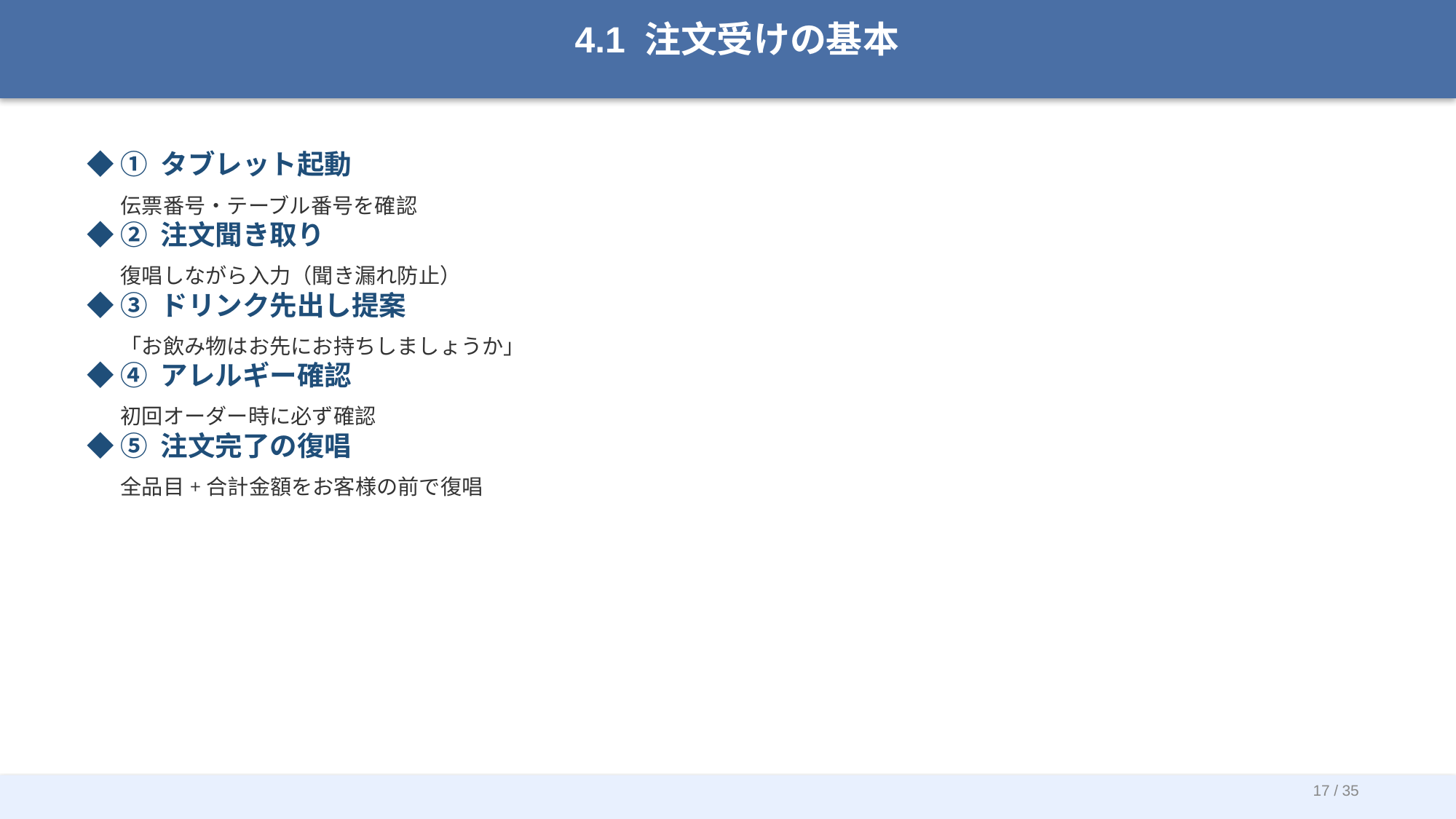

4.1 注文受けの基本
◆ ① タブレット起動
      伝票番号・テーブル番号を確認
◆ ② 注文聞き取り
      復唱しながら入力（聞き漏れ防止）
◆ ③ ドリンク先出し提案
      「お飲み物はお先にお持ちしましょうか」
◆ ④ アレルギー確認
      初回オーダー時に必ず確認
◆ ⑤ 注文完了の復唱
      全品目+合計金額をお客様の前で復唱

17 / 35